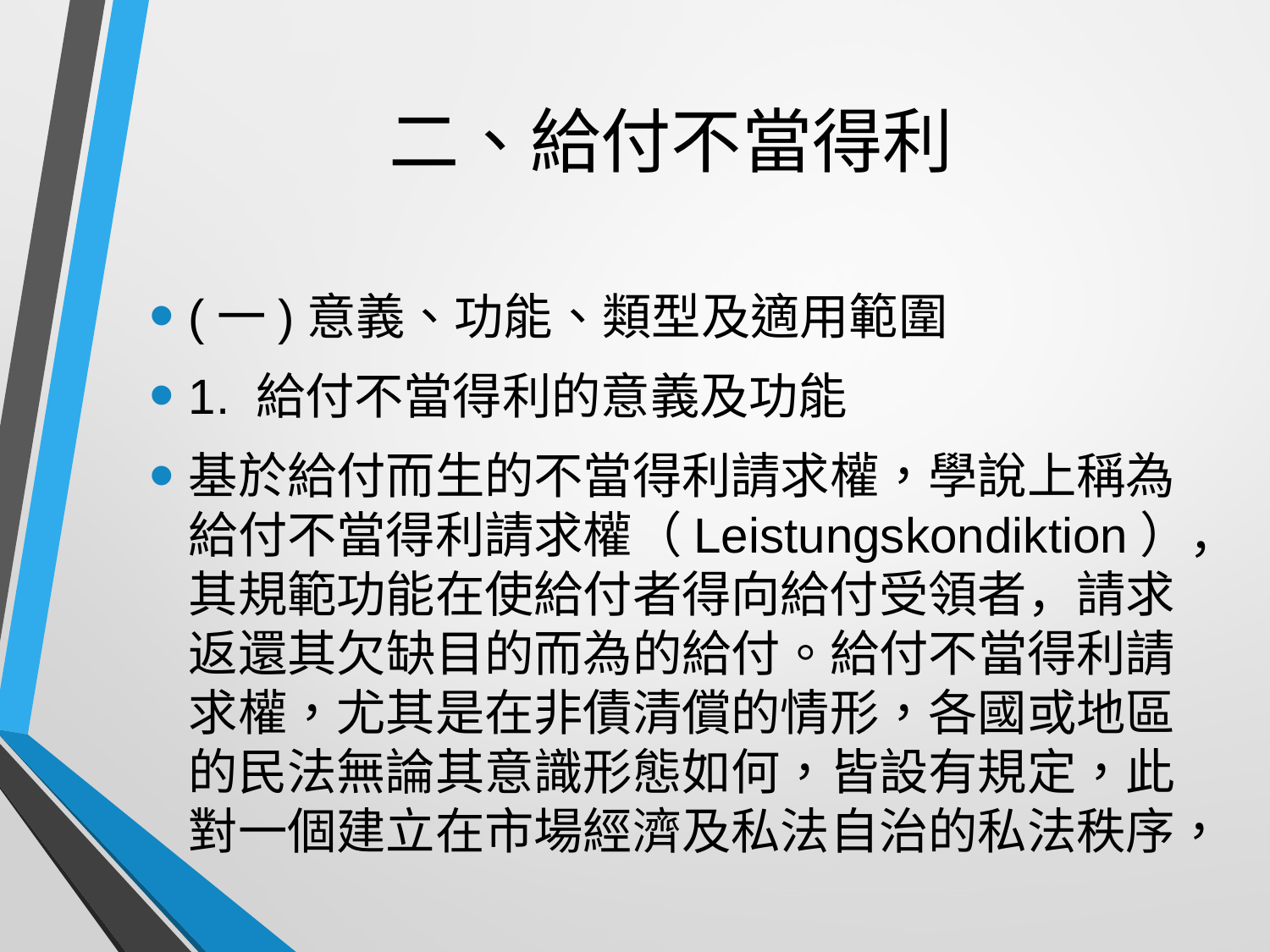

# 二、給付不當得利
(一)意義、功能、類型及適用範圍
1. 給付不當得利的意義及功能
基於給付而生的不當得利請求權，學說上稱為給付不當得利請求權（Leistungskondiktion），其規範功能在使給付者得向給付受領者，請求返還其欠缺目的而為的給付。給付不當得利請求權，尤其是在非債清償的情形，各國或地區的民法無論其意識形態如何，皆設有規定，此對一個建立在市場經濟及私法自治的私法秩序，